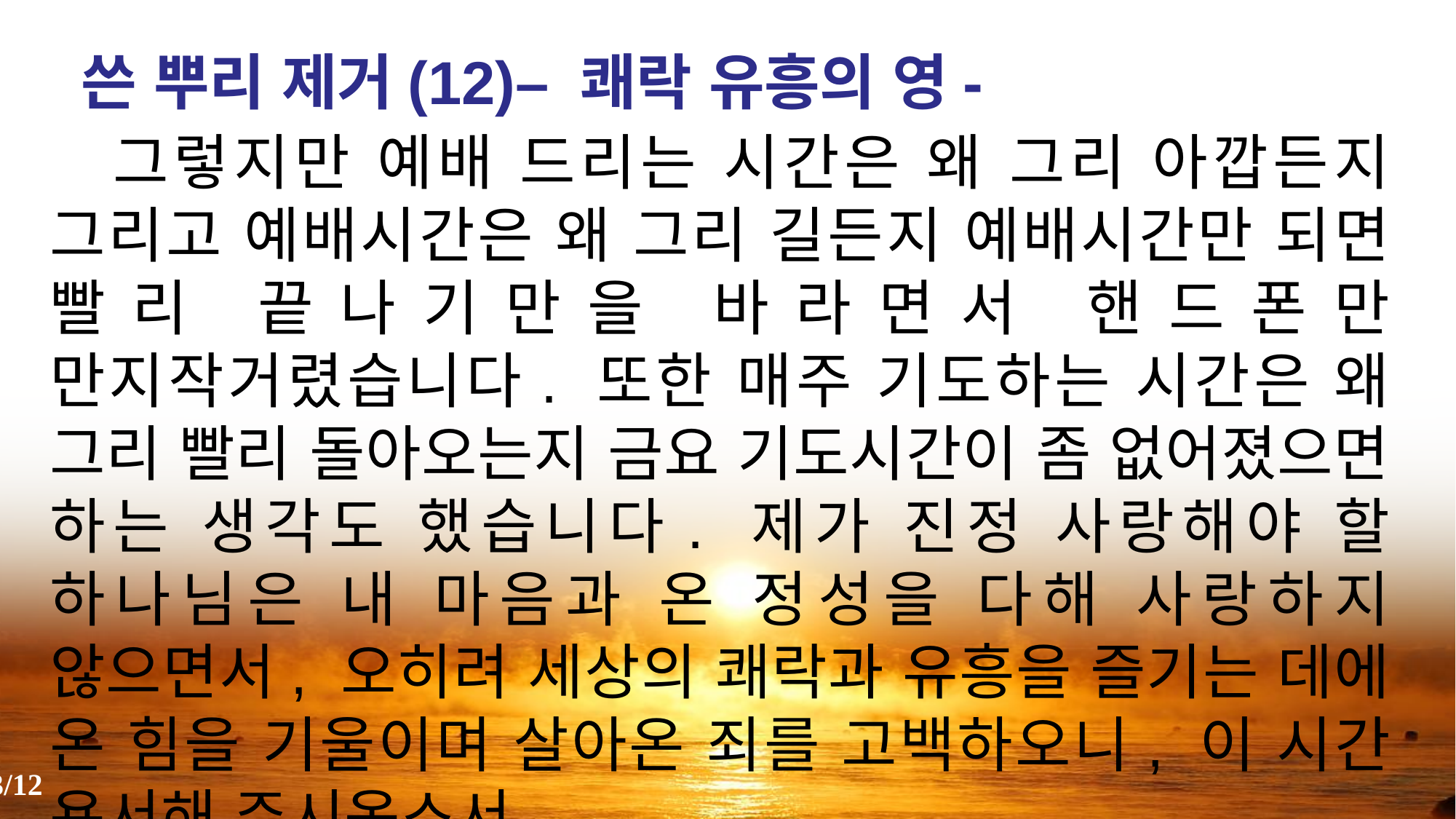

쓴 뿌리 제거(12)– 쾌락 유흥의 영-
  그렇지만 예배 드리는 시간은 왜 그리 아깝든지 그리고 예배시간은 왜 그리 길든지 예배시간만 되면 빨리 끝나기만을 바라면서 핸드폰만 만지작거렸습니다. 또한 매주 기도하는 시간은 왜 그리 빨리 돌아오는지 금요 기도시간이 좀 없어졌으면 하는 생각도 했습니다. 제가 진정 사랑해야 할 하나님은 내 마음과 온 정성을 다해 사랑하지 않으면서, 오히려 세상의 쾌락과 유흥을 즐기는 데에 온 힘을 기울이며 살아온 죄를 고백하오니, 이 시간 용서해 주시옵소서.